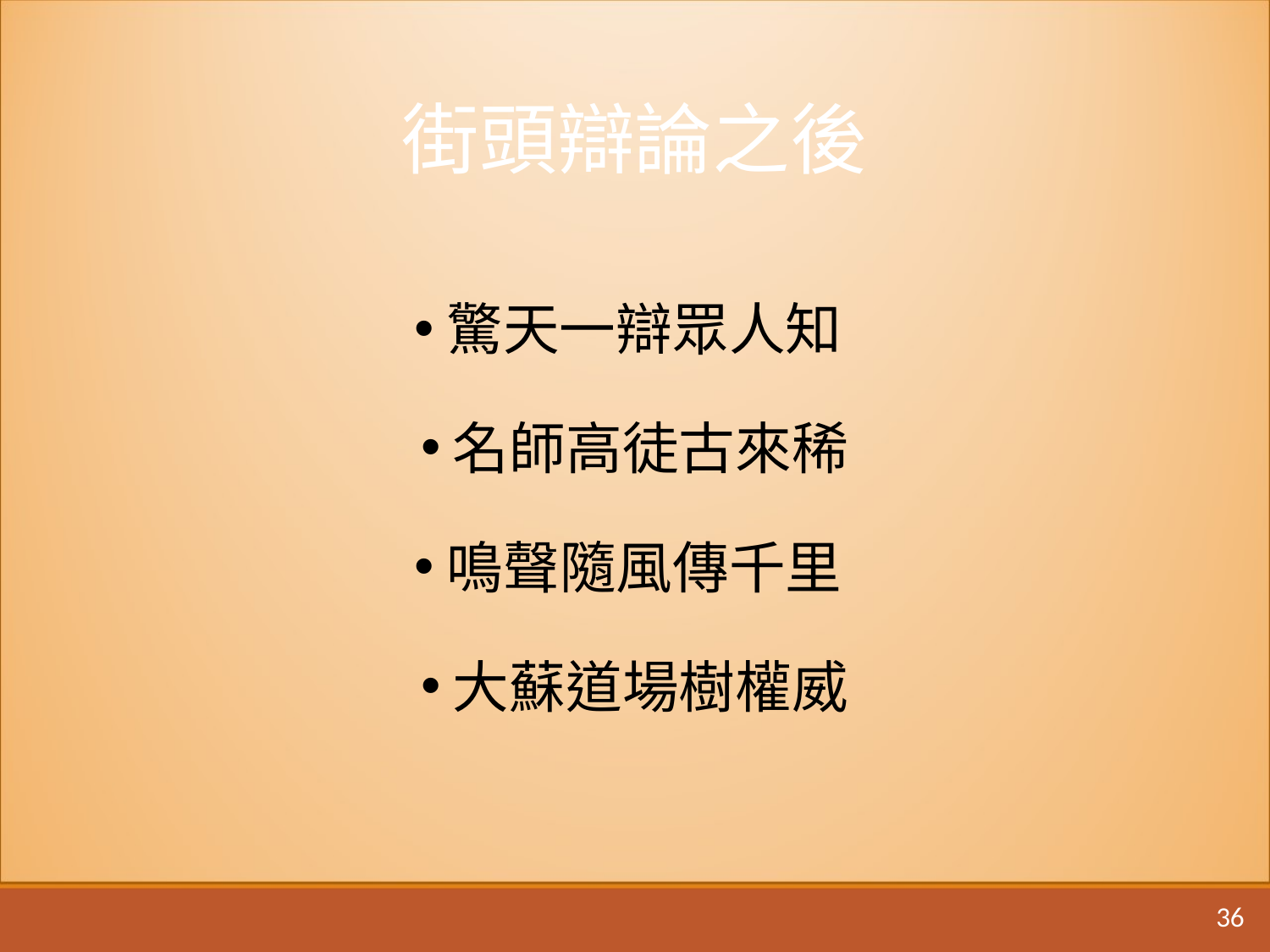

# 街頭辯論之後
驚天一辯眾人知
名師高徒古來稀
鳴聲隨風傳千里
大蘇道場樹權威

36